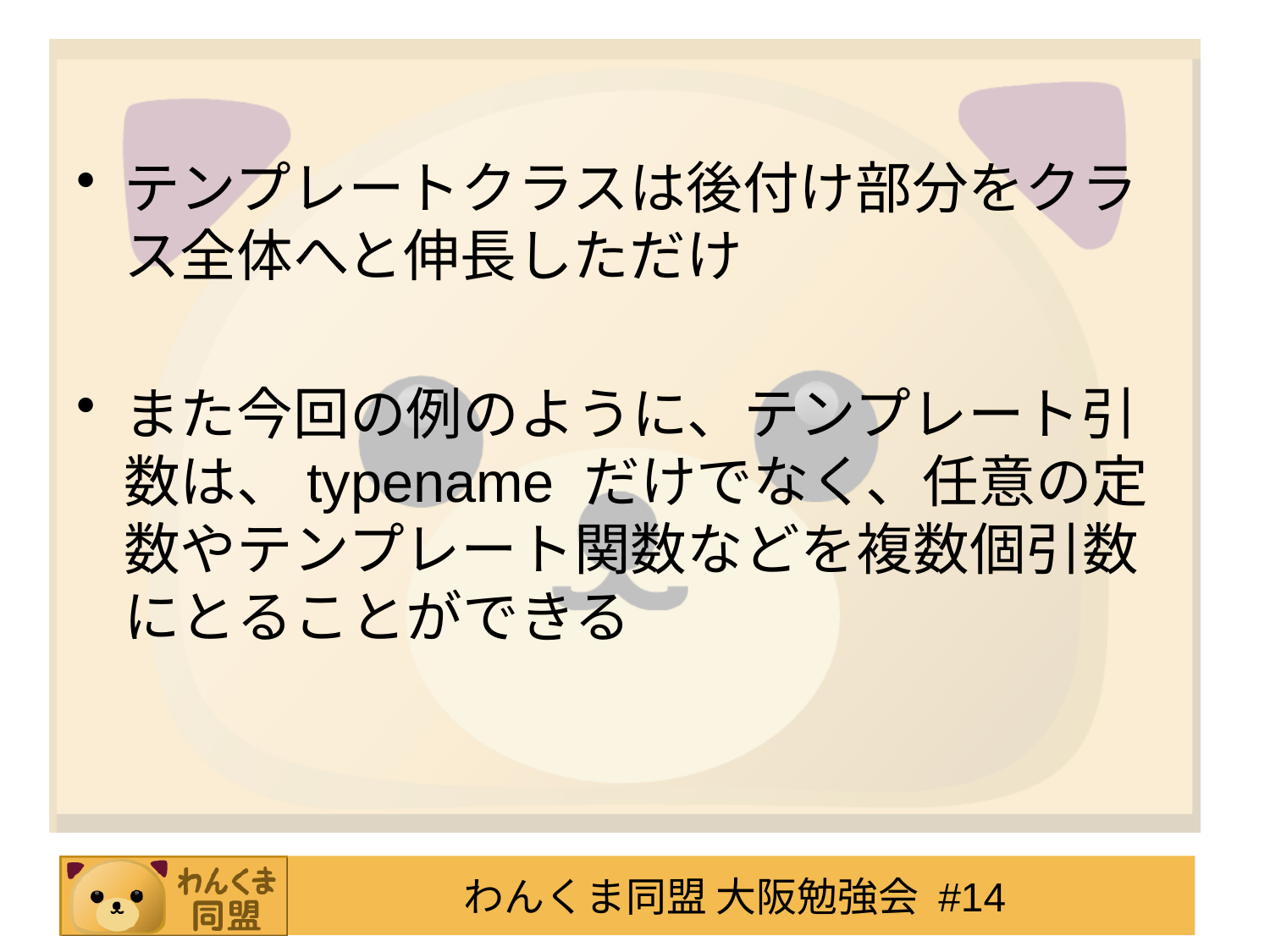

#
テンプレートクラスは後付け部分をクラス全体へと伸長しただけ

また今回の例のように、テンプレート引数は、typename だけでなく、任意の定数やテンプレート関数などを複数個引数にとることができる